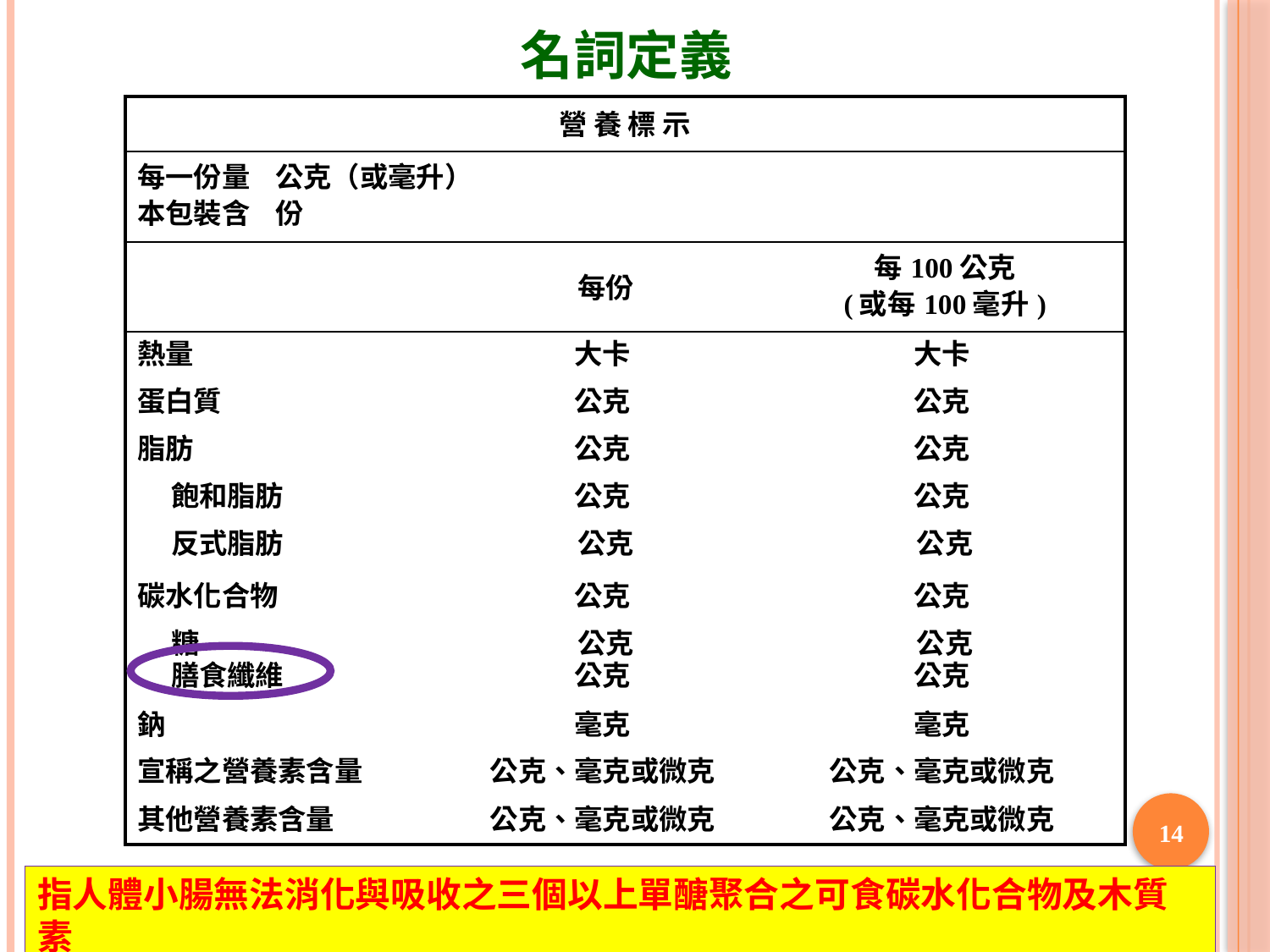

名詞定義
| 營 養 標 示 |  |  |
| --- | --- | --- |
| 每一份量 公克（或毫升） 本包裝含 份 |  |  |
|  | 每份 | 每100公克 (或每100毫升) |
| 熱量 | 大卡 | 大卡 |
| 蛋白質 | 公克 | 公克 |
| 脂肪 | 公克 | 公克 |
| 飽和脂肪 | 公克 | 公克 |
| 反式脂肪 | 公克 | 公克 |
| 碳水化合物 | 公克 | 公克 |
| 糖 膳食纖維 | 公克 公克 | 公克 公克 |
| 鈉 | 毫克 | 毫克 |
| 宣稱之營養素含量 | 公克、毫克或微克 | 公克、毫克或微克 |
| 其他營養素含量 | 公克、毫克或微克 | 公克、毫克或微克 |

14
指人體小腸無法消化與吸收之三個以上單醣聚合之可食碳水化合物及木質素